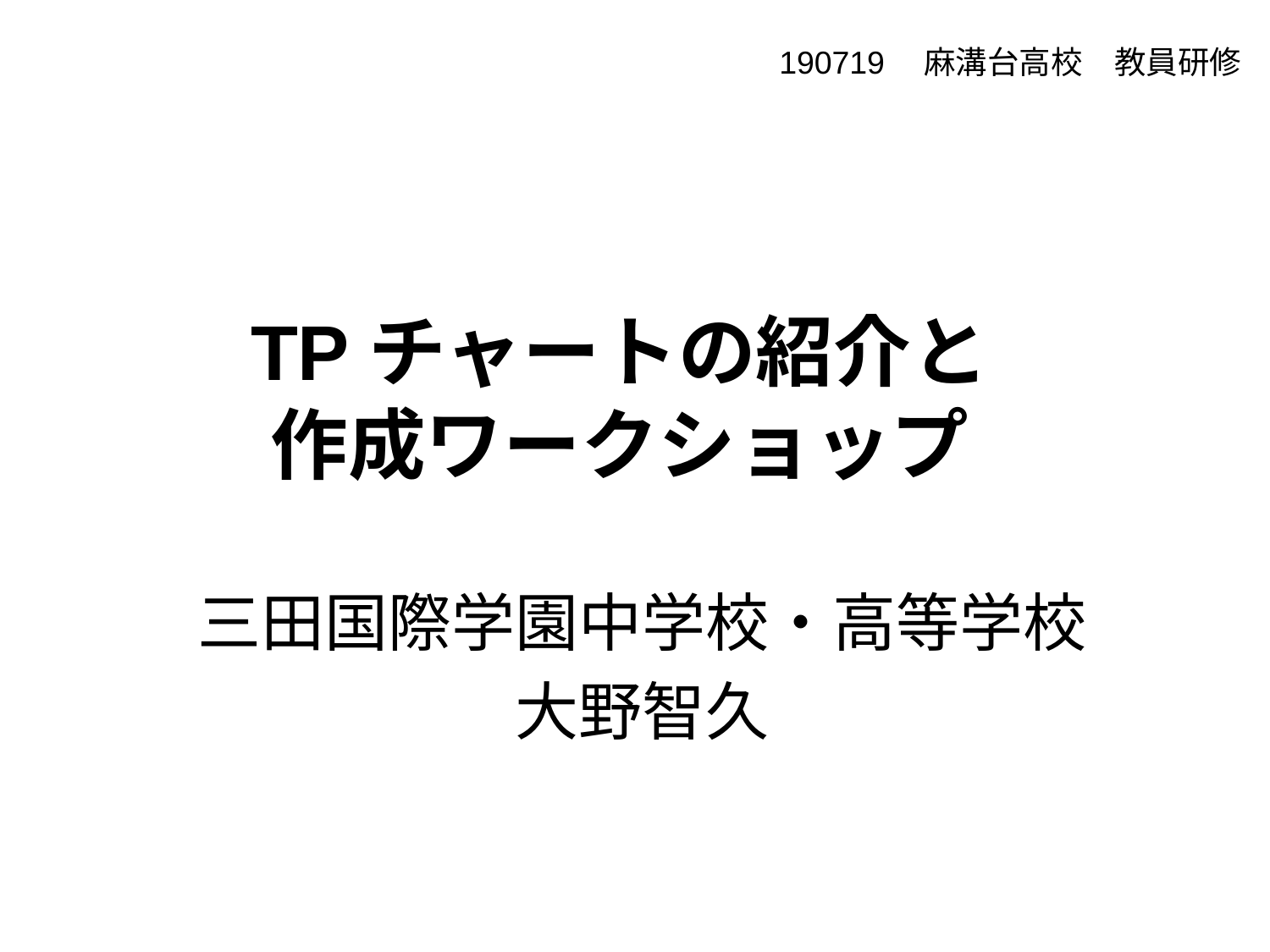

190719　麻溝台高校　教員研修
# TPチャートの紹介と 作成ワークショップ
三田国際学園中学校・高等学校
大野智久